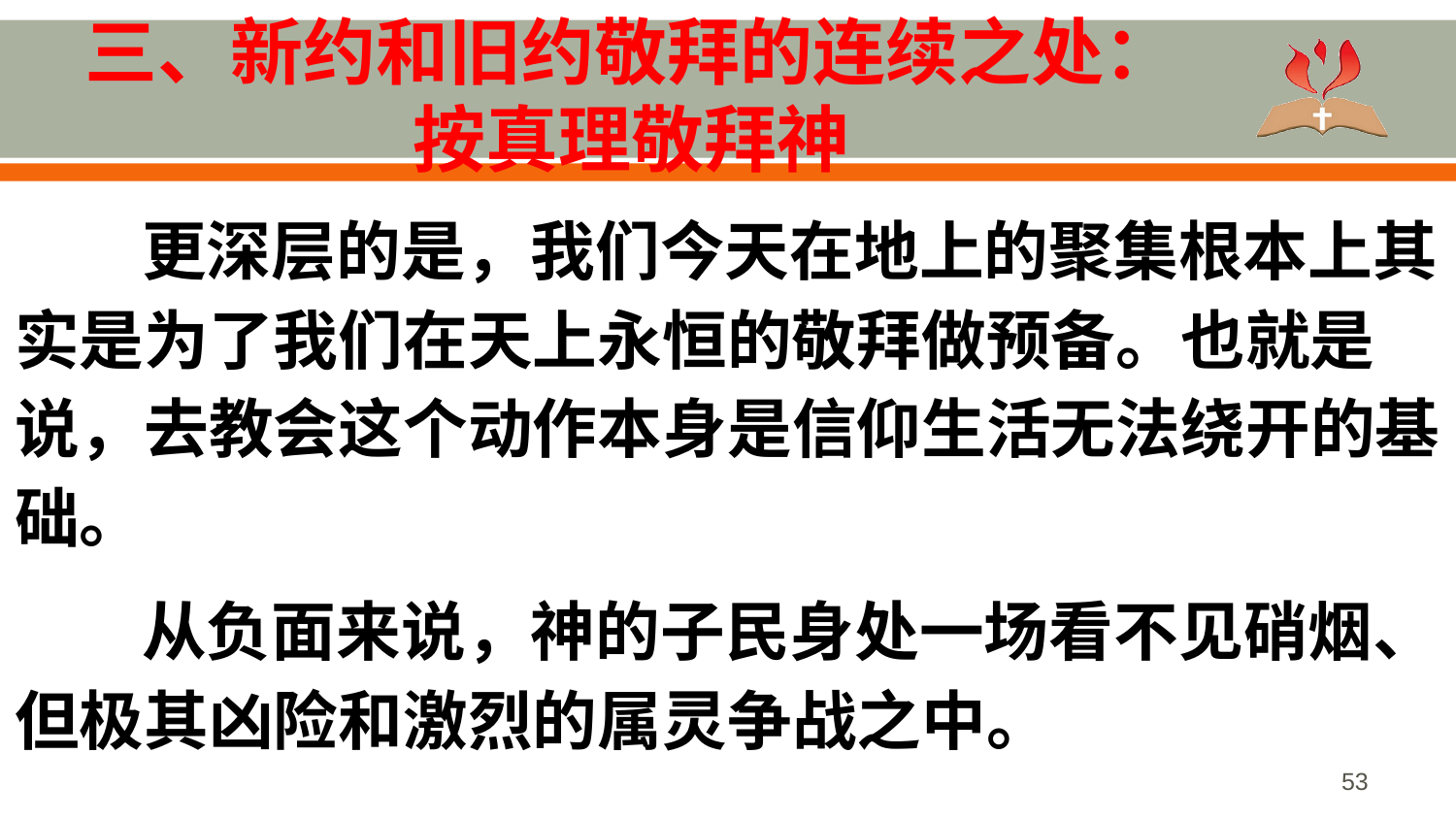

# 三、新约和旧约敬拜的连续之处：按真理敬拜神
更深层的是，我们今天在地上的聚集根本上其实是为了我们在天上永恒的敬拜做预备。也就是说，去教会这个动作本身是信仰生活无法绕开的基础。
从负面来说，神的子民身处一场看不见硝烟、但极其凶险和激烈的属灵争战之中。

53